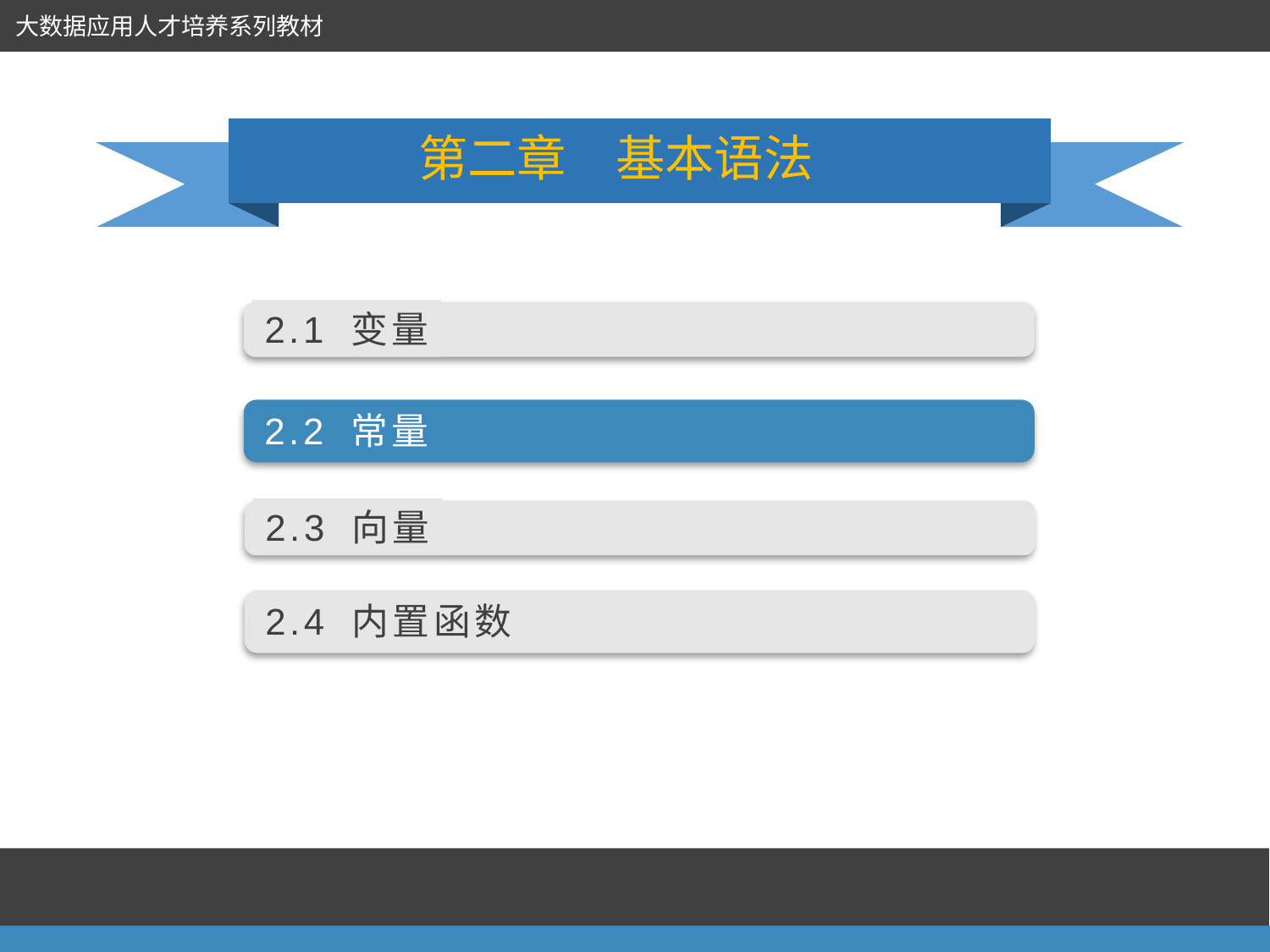

大数据应用人才培养系列教材

第二章　基本语法
2.1 变量

2.2 常量
2.3 向量

2.4 内置函数